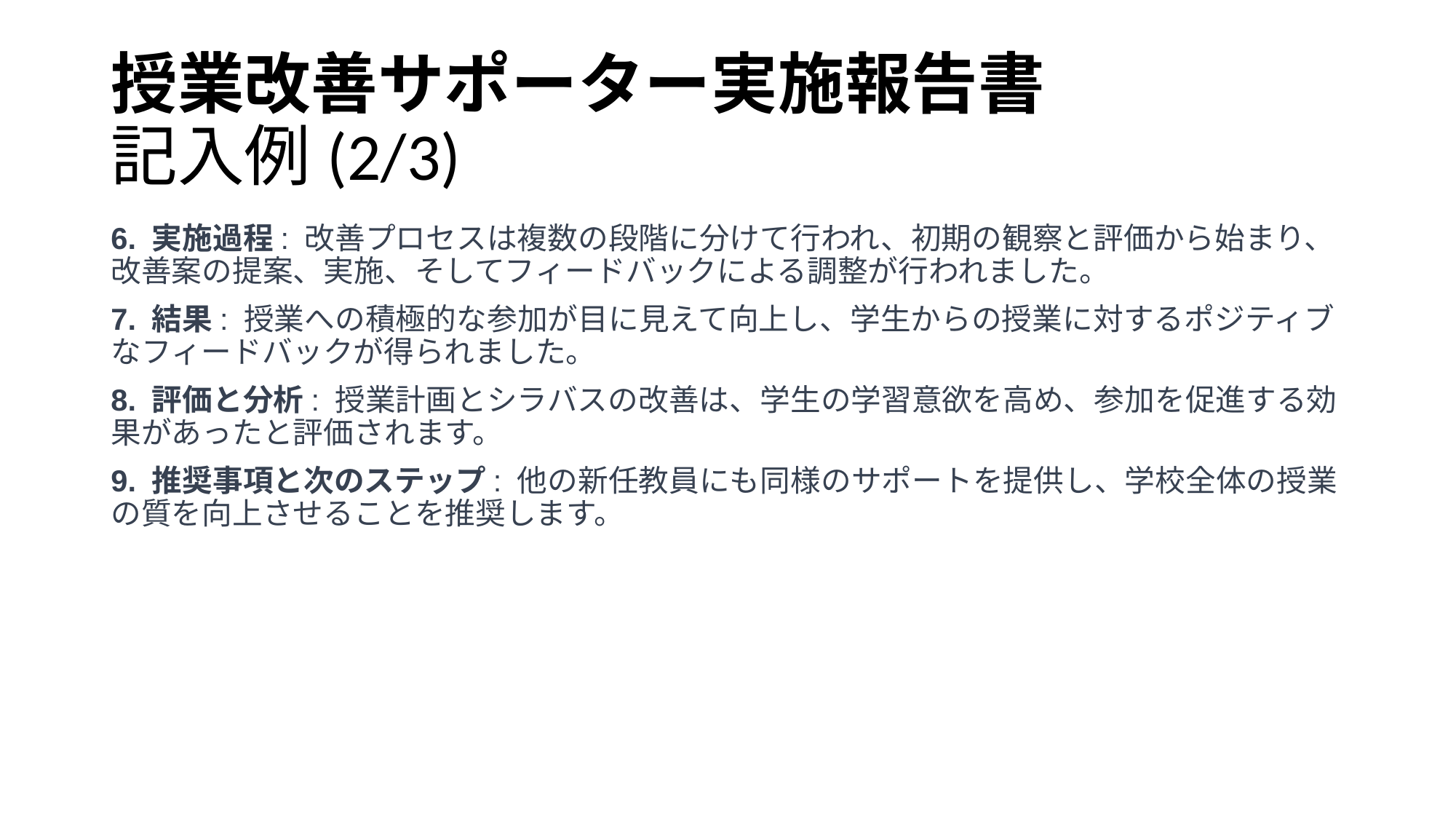

# 授業改善サポーター実施報告書 記入例(2/3)
6. 実施過程: 改善プロセスは複数の段階に分けて行われ、初期の観察と評価から始まり、改善案の提案、実施、そしてフィードバックによる調整が行われました。
7. 結果: 授業への積極的な参加が目に見えて向上し、学生からの授業に対するポジティブなフィードバックが得られました。
8. 評価と分析: 授業計画とシラバスの改善は、学生の学習意欲を高め、参加を促進する効果があったと評価されます。
9. 推奨事項と次のステップ: 他の新任教員にも同様のサポートを提供し、学校全体の授業の質を向上させることを推奨します。